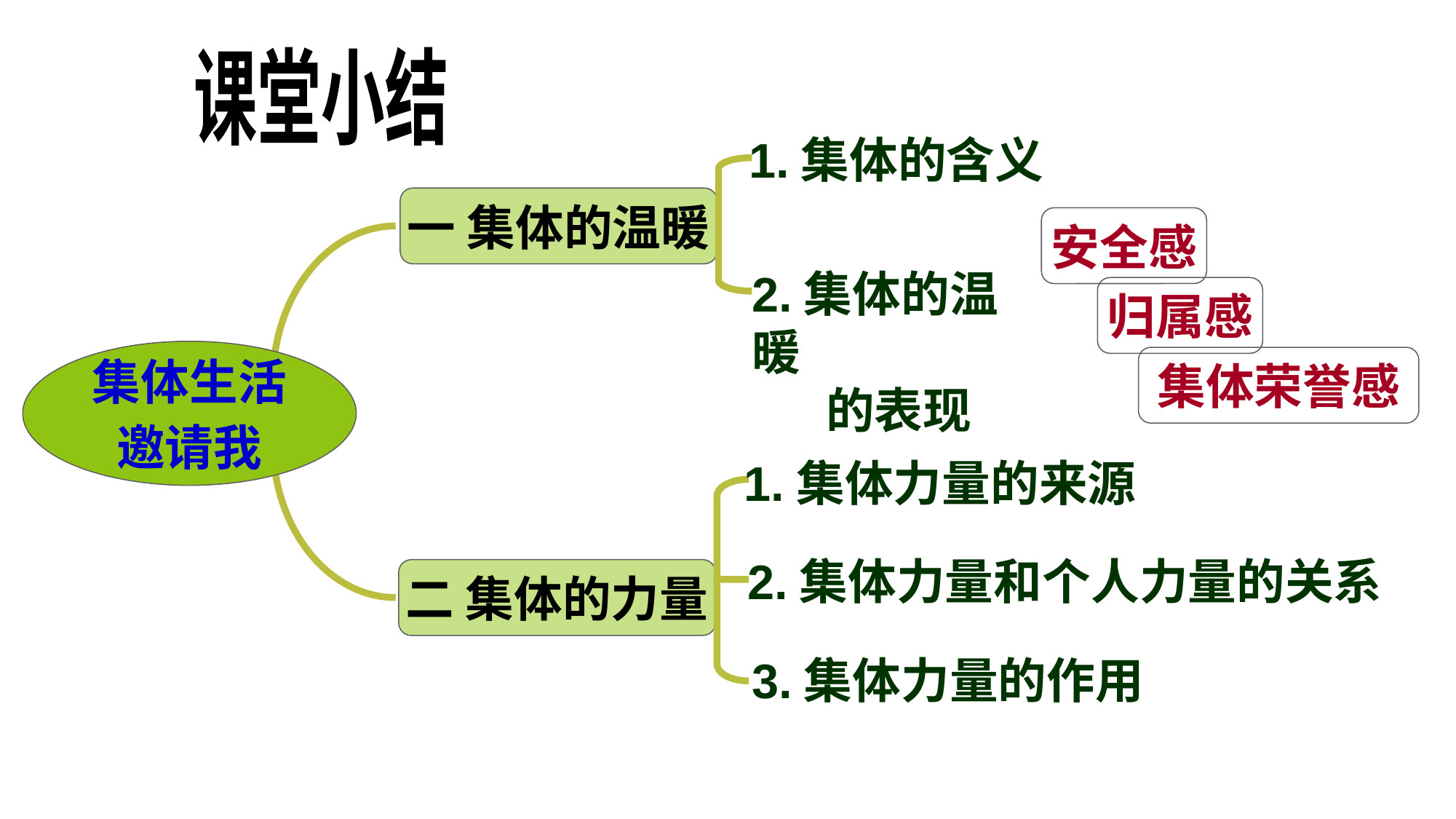

课堂小结
1.集体的含义

一 集体的温暖
安全感
归属感
集体荣誉感

2.集体的温暖
的表现
集体生活
邀请我
1.集体力量的来源

2.集体力量和个人力量的关系
二 集体的力量

3.集体力量的作用